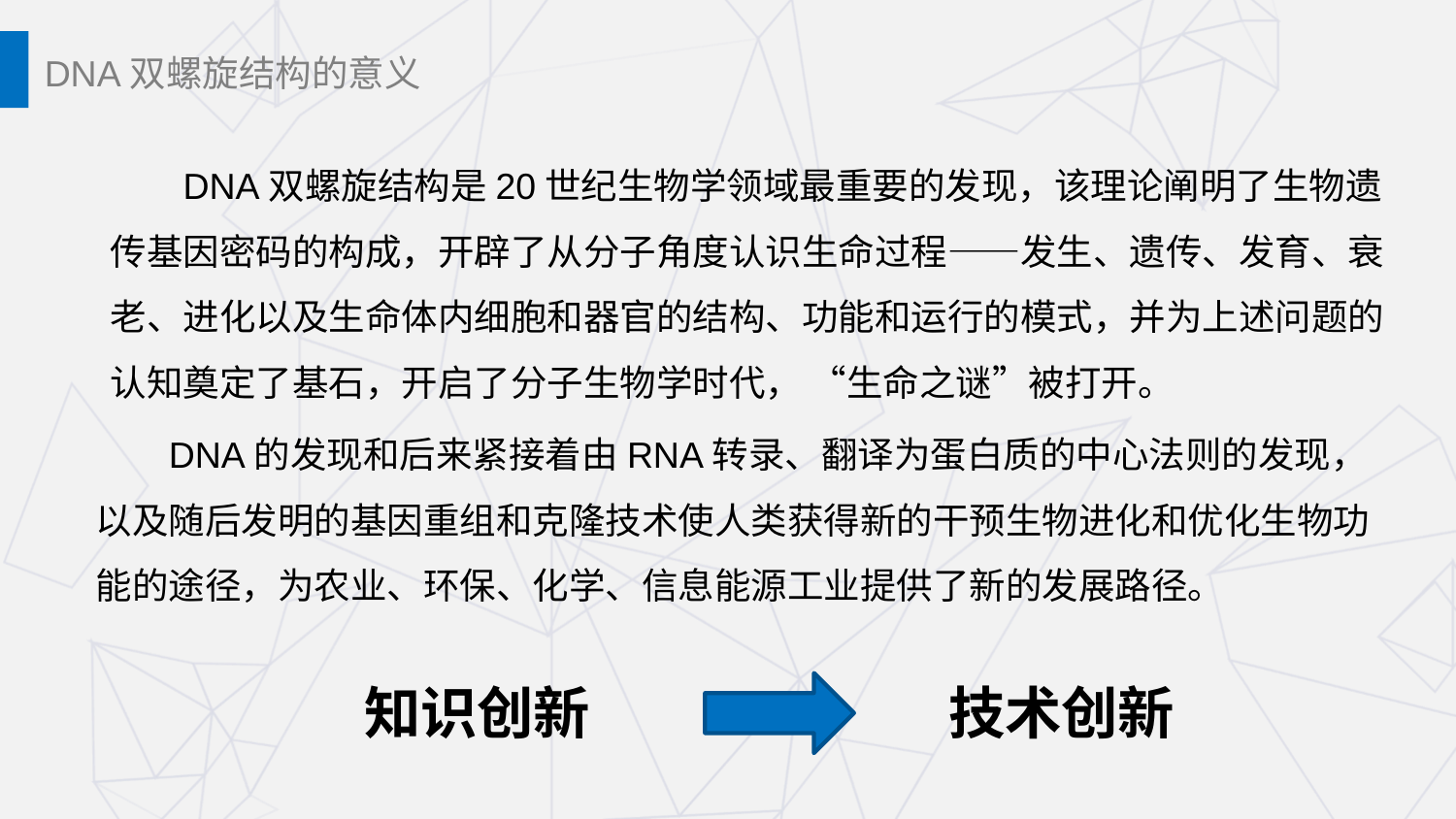

DNA双螺旋结构的意义
DNA双螺旋结构是20世纪生物学领域最重要的发现，该理论阐明了生物遗传基因密码的构成，开辟了从分子角度认识生命过程——发生、遗传、发育、衰老、进化以及生命体内细胞和器官的结构、功能和运行的模式，并为上述问题的认知奠定了基石，开启了分子生物学时代， “生命之谜”被打开。
DNA的发现和后来紧接着由RNA转录、翻译为蛋白质的中心法则的发现，以及随后发明的基因重组和克隆技术使人类获得新的干预生物进化和优化生物功能的途径，为农业、环保、化学、信息能源工业提供了新的发展路径。
知识创新
技术创新